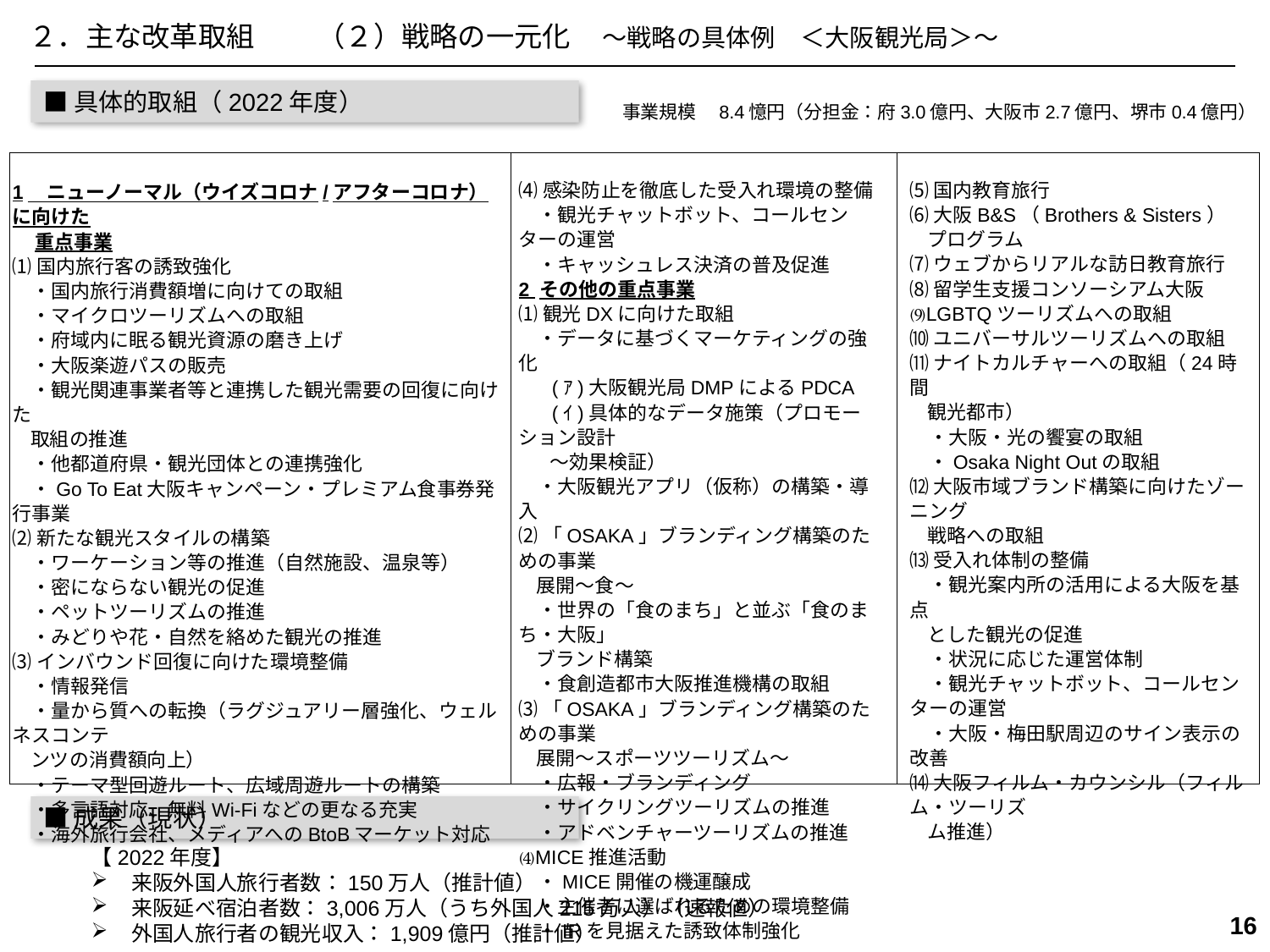

２．主な改革取組　　 （２）戦略の一元化　～戦略の具体例　＜大阪観光局＞～
事業規模　8.4憶円（分担金：府3.0億円、大阪市2.7億円、堺市0.4億円）
■具体的取組（2022年度）
|  |  |  |
| --- | --- | --- |
⑸国内教育旅行
⑹大阪B&S（Brothers & Sisters）
   プログラム
⑺ウェブからリアルな訪日教育旅行
⑻留学生支援コンソーシアム大阪
⑼LGBTQツーリズムへの取組
⑽ユニバーサルツーリズムへの取組
⑾ナイトカルチャーへの取組（24時間
   観光都市）
　・大阪・光の饗宴の取組
　・Osaka Night Outの取組
⑿大阪市域ブランド構築に向けたゾーニング
   戦略への取組
⒀受入れ体制の整備
　・観光案内所の活用による大阪を基点
   とした観光の促進
　・状況に応じた運営体制
　・観光チャットボット、コールセンターの運営
　・大阪・梅田駅周辺のサイン表示の改善
⒁大阪フィルム・カウンシル（フィルム・ツーリズ
   ム推進）
⑷感染防止を徹底した受入れ環境の整備
　・観光チャットボット、コールセンターの運営
　・キャッシュレス決済の普及促進
2 その他の重点事業
⑴観光DXに向けた取組
　・データに基づくマーケティングの強化
 　(ｱ)大阪観光局DMPによるPDCA
 　(ｲ)具体的なデータ施策（プロモーション設計
      ～効果検証）
　・大阪観光アプリ（仮称）の構築・導入
⑵「OSAKA」ブランディング構築のための事業
   展開～食～
　・世界の「食のまち」と並ぶ「食のまち・大阪」
   ブランド構築
　・食創造都市大阪推進機構の取組
⑶「OSAKA」ブランディング構築のための事業
   展開～スポーツツーリズム～
　・広報・ブランディング
　・サイクリングツーリズムの推進
　・アドベンチャーツーリズムの推進
⑷MICE推進活動
　・MICE開催の機運醸成
　・主催者に選ばれるための環境整備
　・IRを見据えた誘致体制強化
1　ニューノーマル（ウイズコロナ/アフターコロナ）に向けた
    重点事業
⑴国内旅行客の誘致強化
　・国内旅行消費額増に向けての取組
　・マイクロツーリズムへの取組
　・府域内に眠る観光資源の磨き上げ
　・大阪楽遊パスの販売
　・観光関連事業者等と連携した観光需要の回復に向けた
   取組の推進
　・他都道府県・観光団体との連携強化
　・Go To Eat大阪キャンペーン・プレミアム食事券発行事業
⑵新たな観光スタイルの構築
　・ワーケーション等の推進（自然施設、温泉等）
　・密にならない観光の促進
　・ペットツーリズムの推進
　・みどりや花・自然を絡めた観光の推進
⑶インバウンド回復に向けた環境整備
　・情報発信
　・量から質への転換（ラグジュアリー層強化、ウェルネスコンテ
   ンツの消費額向上）
　・テーマ型回遊ルート、広域周遊ルートの構築
　・多言語対応、無料Wi-Fiなどの更なる充実
　・海外旅行会社、メディアへのBtoBマーケット対応
■成果（現状）
【2022年度】
来阪外国人旅行者数：150万人（推計値）
来阪延べ宿泊者数：3,006万人（うち外国人215万人）（速報値）
外国人旅行者の観光収入：1,909億円（推計値）
16